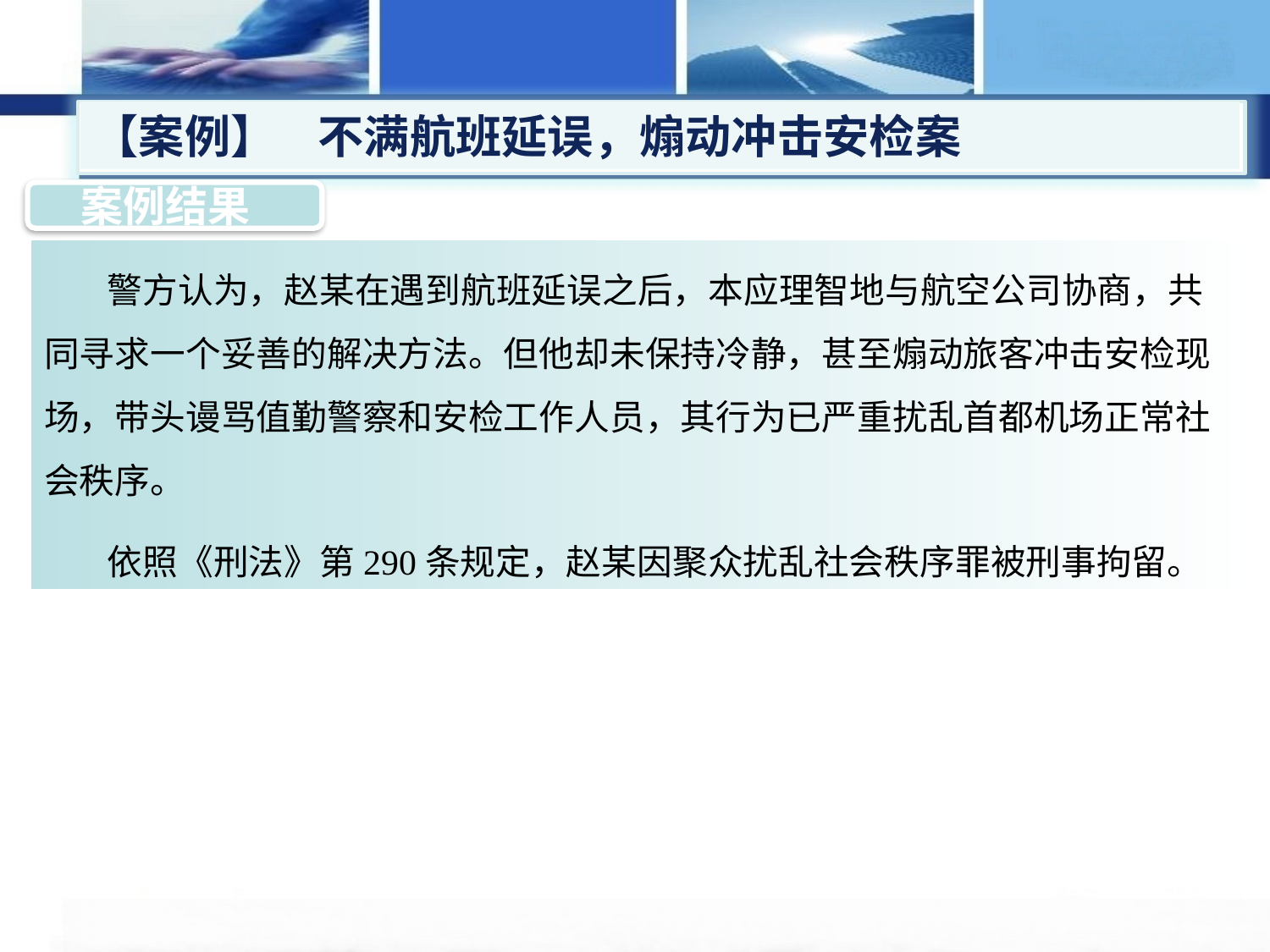

【案例】    不满航班延误，煽动冲击安检案
              案例结果
       警方认为，赵某在遇到航班延误之后，本应理智地与航空公司协商，共同寻求一个妥善的解决方法。但他却未保持冷静，甚至煽动旅客冲击安检现场，带头谩骂值勤警察和安检工作人员，其行为已严重扰乱首都机场正常社会秩序。
       依照《刑法》第290条规定，赵某因聚众扰乱社会秩序罪被刑事拘留。
24